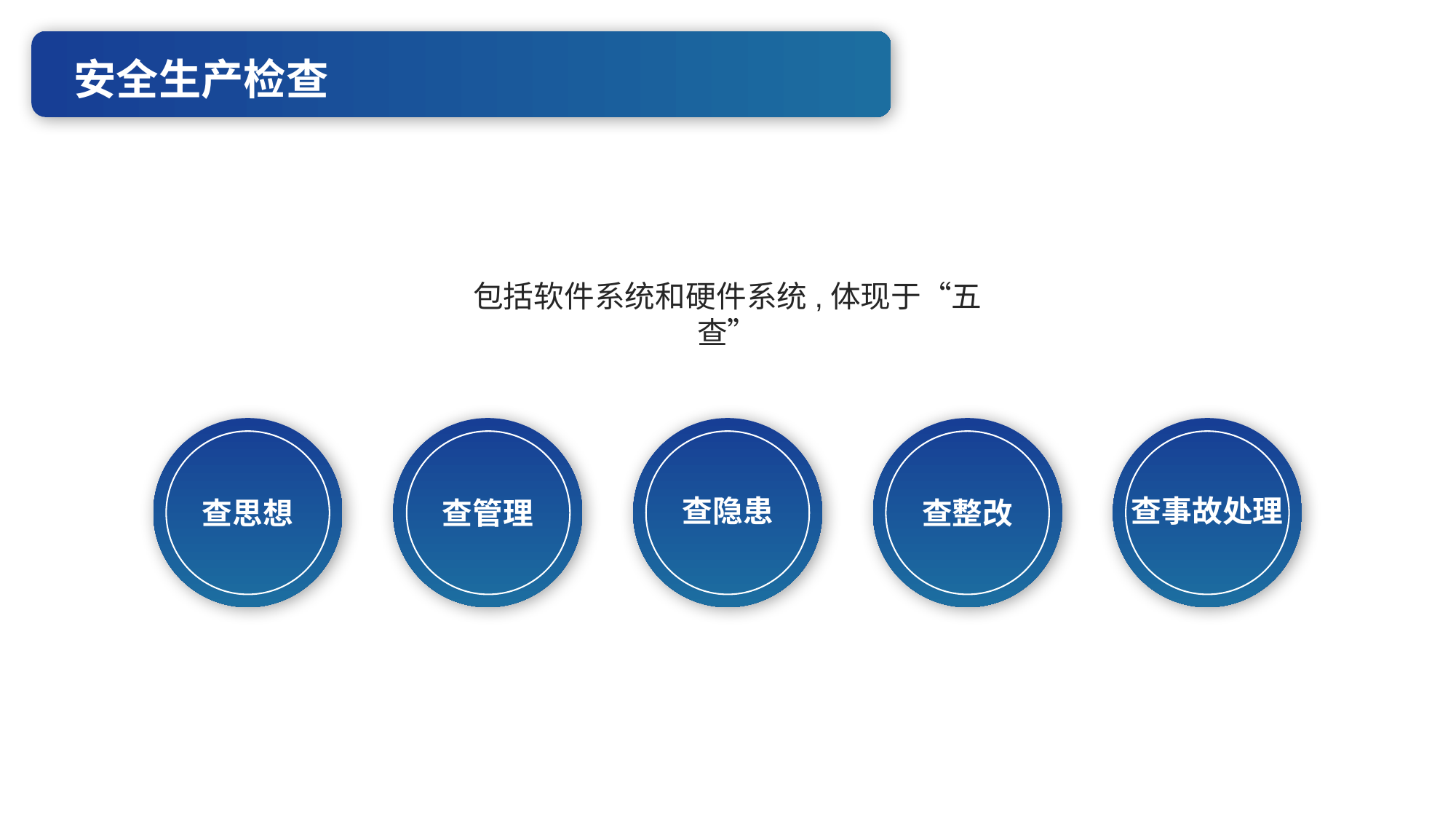

安全生产检查
包括软件系统和硬件系统,体现于“五查”

查隐患
查事故处理
查思想
查管理
查整改